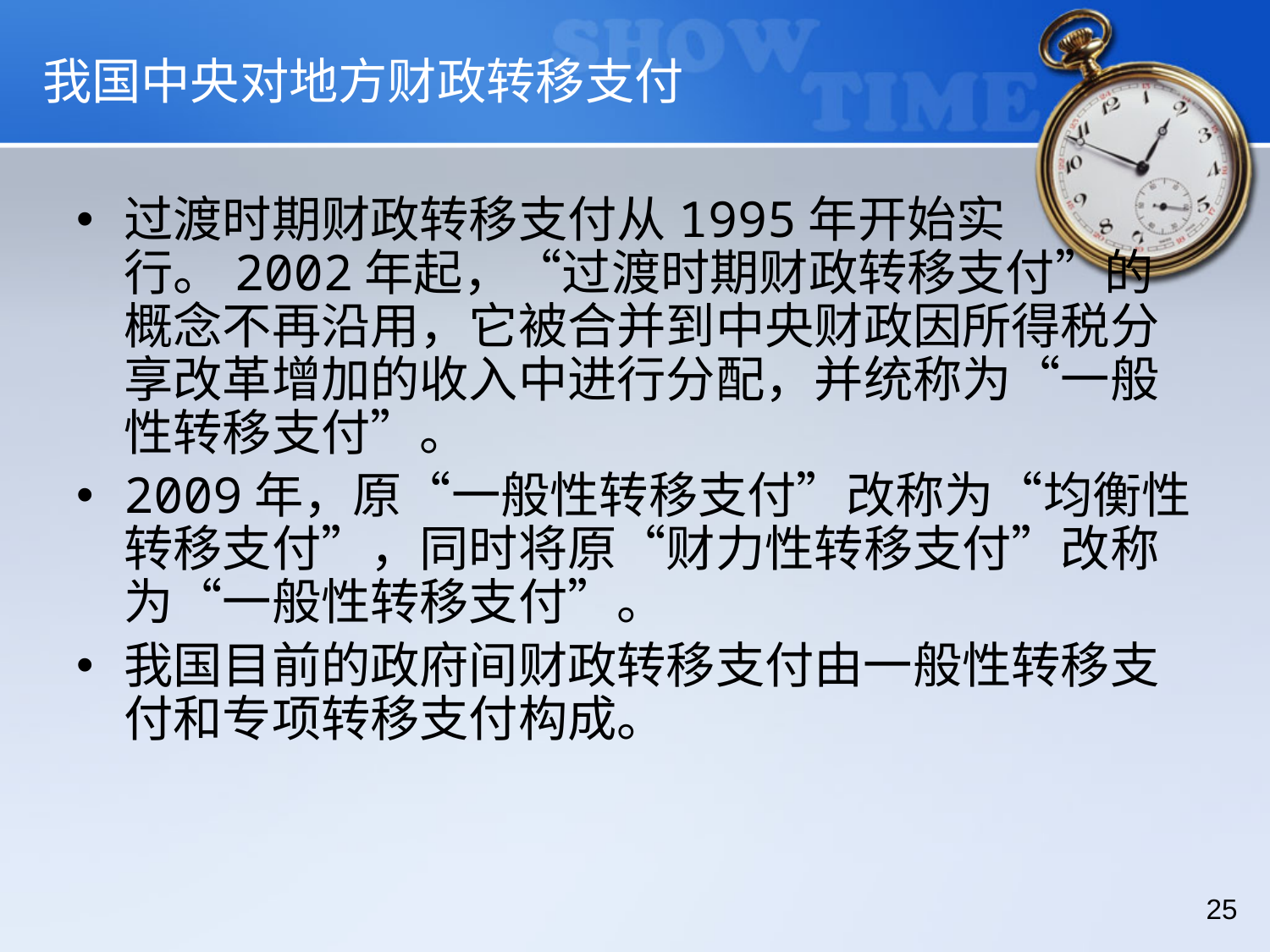

# 我国中央对地方财政转移支付
过渡时期财政转移支付从1995年开始实行。2002年起，“过渡时期财政转移支付”的概念不再沿用，它被合并到中央财政因所得税分享改革增加的收入中进行分配，并统称为“一般性转移支付”。
2009年，原“一般性转移支付”改称为“均衡性转移支付”，同时将原“财力性转移支付”改称为“一般性转移支付”。
我国目前的政府间财政转移支付由一般性转移支付和专项转移支付构成。
25